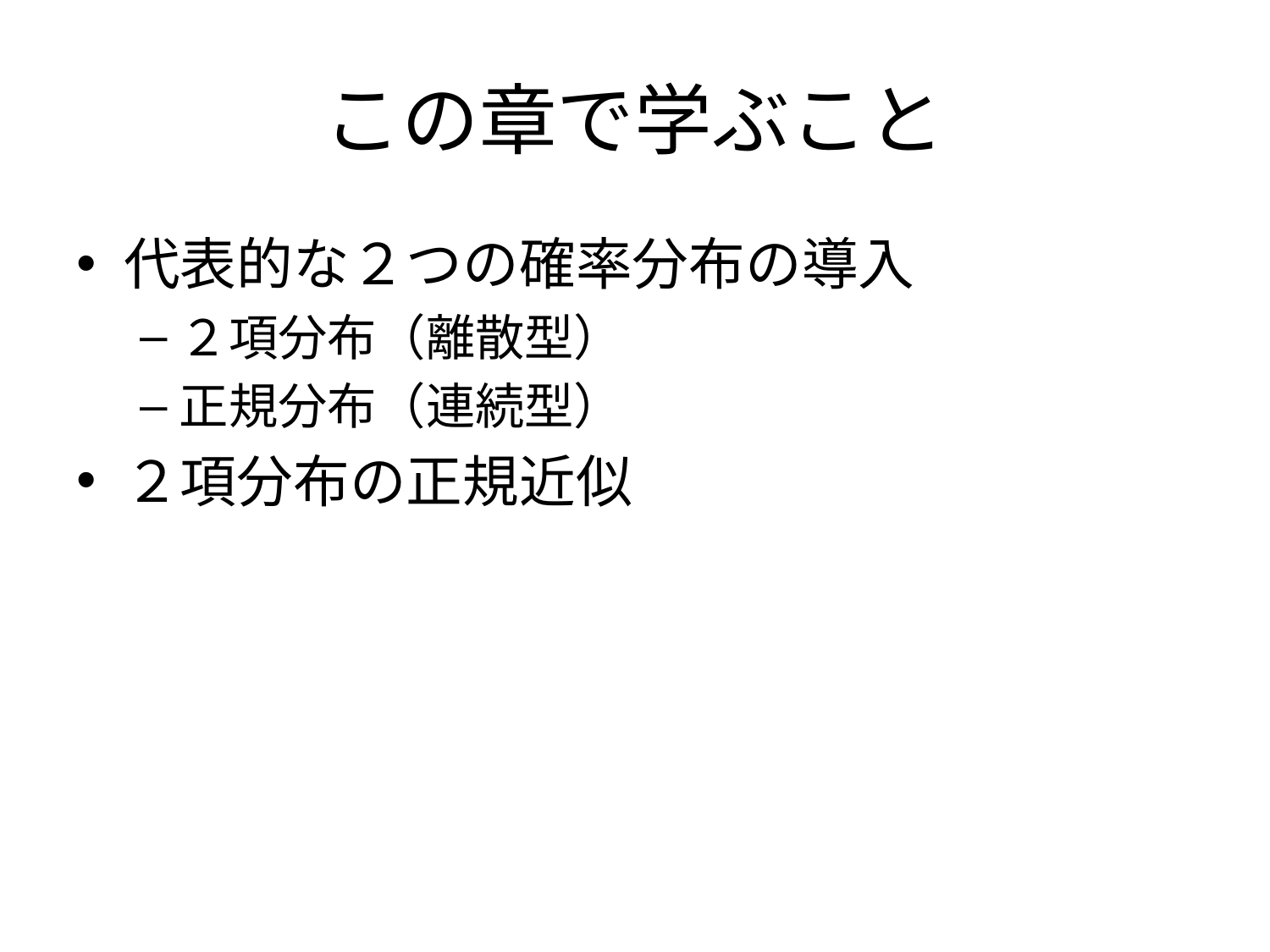

# この章で学ぶこと
代表的な２つの確率分布の導入
２項分布（離散型）
正規分布（連続型）
２項分布の正規近似